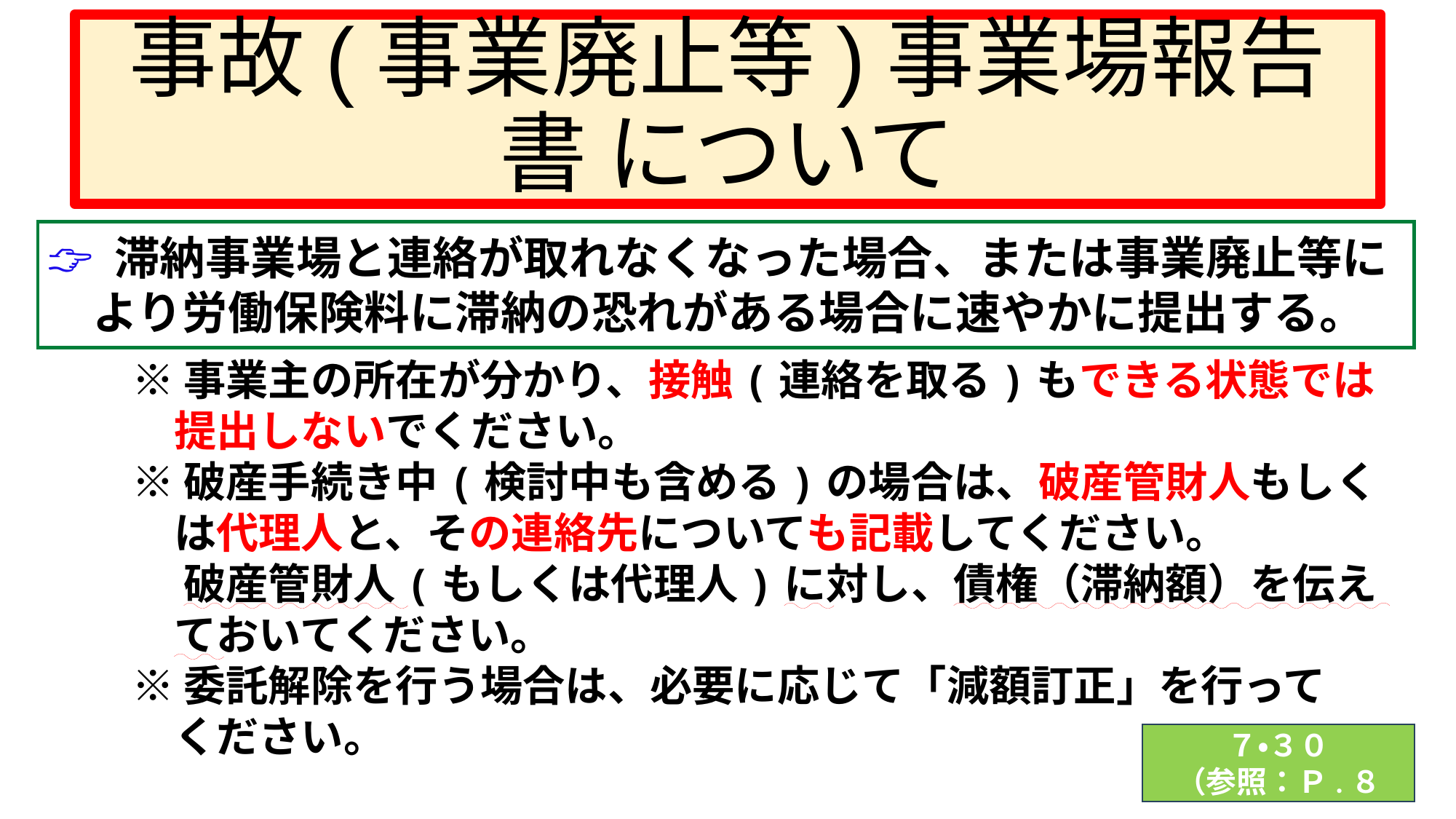

# 事故(事業廃止等)事業場報告書 について

👉 滞納事業場と連絡が取れなくなった場合、または事業廃止等に
　より労働保険料に滞納の恐れがある場合に速やかに提出する。

　　※ 事業主の所在が分かり、接触(連絡を取る)もできる状態では
　　　提出しないでください。
　　※ 破産手続き中(検討中も含める)の場合は、破産管財人もしく
　　　は代理人と、その連絡先についても記載してください。
　　　 破産管財人(もしくは代理人)に対し、債権（滞納額）を伝え
　　　ておいてください。
　　※ 委託解除を行う場合は、必要に応じて「減額訂正」を行って
　　　ください。

手引き　Ｐ. ２７・３０
（参照：Ｐ.８８）